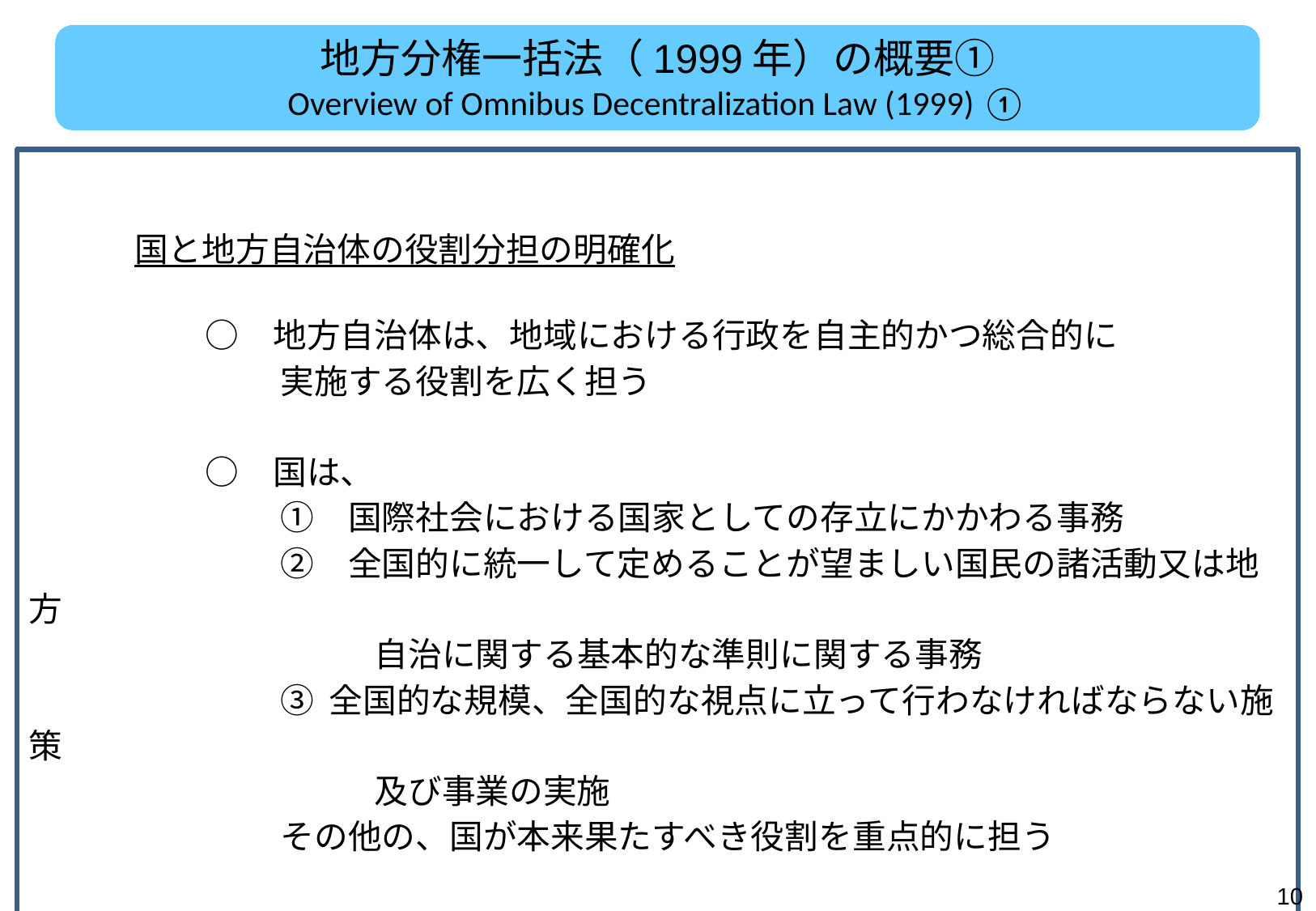

地方分権一括法（1999年）の概要①
Overview of Omnibus Decentralization Law (1999) ①

             国と地方自治体の役割分担の明確化

　　　　　 ○　地方自治体は、地域における行政を自主的かつ総合的に
　　　　　　　  実施する役割を広く担う

　　　　　 ○　国は、
　　　　　　　  ①　国際社会における国家としての存立にかかわる事務
　　　　　　　  ②　全国的に統一して定めることが望ましい国民の諸活動又は地方
　　　　　　　 　　　自治に関する基本的な準則に関する事務
　　　　　　 　 ③  全国的な規模、全国的な視点に立って行わなければならない施策
　　　　　　　 　　　及び事業の実施
　　　　　　  　その他の、国が本来果たすべき役割を重点的に担う

10